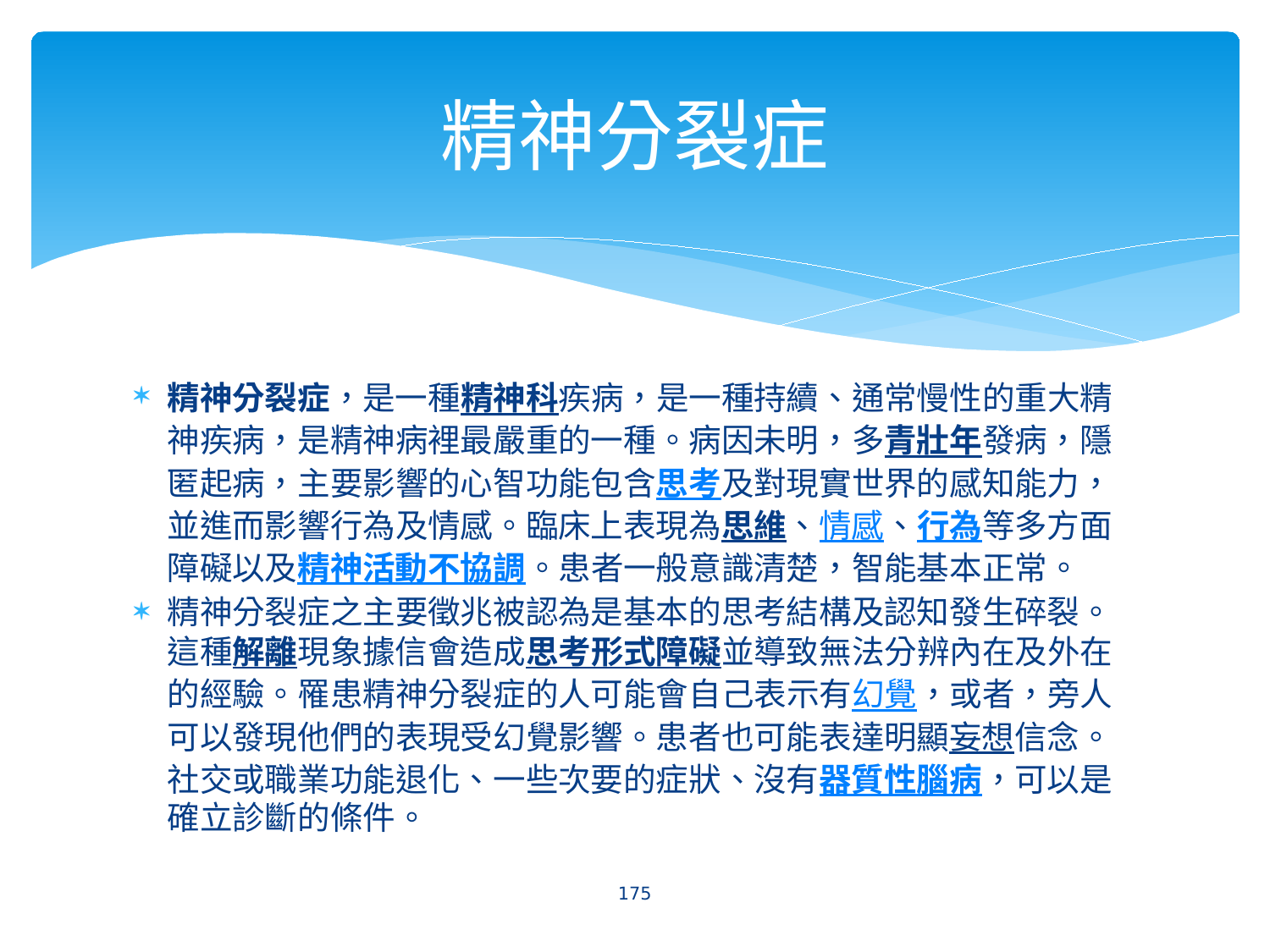

# 精神分裂症
精神分裂症，是一種精神科疾病，是一種持續、通常慢性的重大精神疾病，是精神病裡最嚴重的一種。病因未明，多青壯年發病，隱匿起病，主要影響的心智功能包含思考及對現實世界的感知能力，並進而影響行為及情感。臨床上表現為思維、情感、行為等多方面障礙以及精神活動不協調。患者一般意識清楚，智能基本正常。
精神分裂症之主要徵兆被認為是基本的思考結構及認知發生碎裂。這種解離現象據信會造成思考形式障礙並導致無法分辨內在及外在的經驗。罹患精神分裂症的人可能會自己表示有幻覺，或者，旁人可以發現他們的表現受幻覺影響。患者也可能表達明顯妄想信念。社交或職業功能退化、一些次要的症狀、沒有器質性腦病，可以是確立診斷的條件。
175